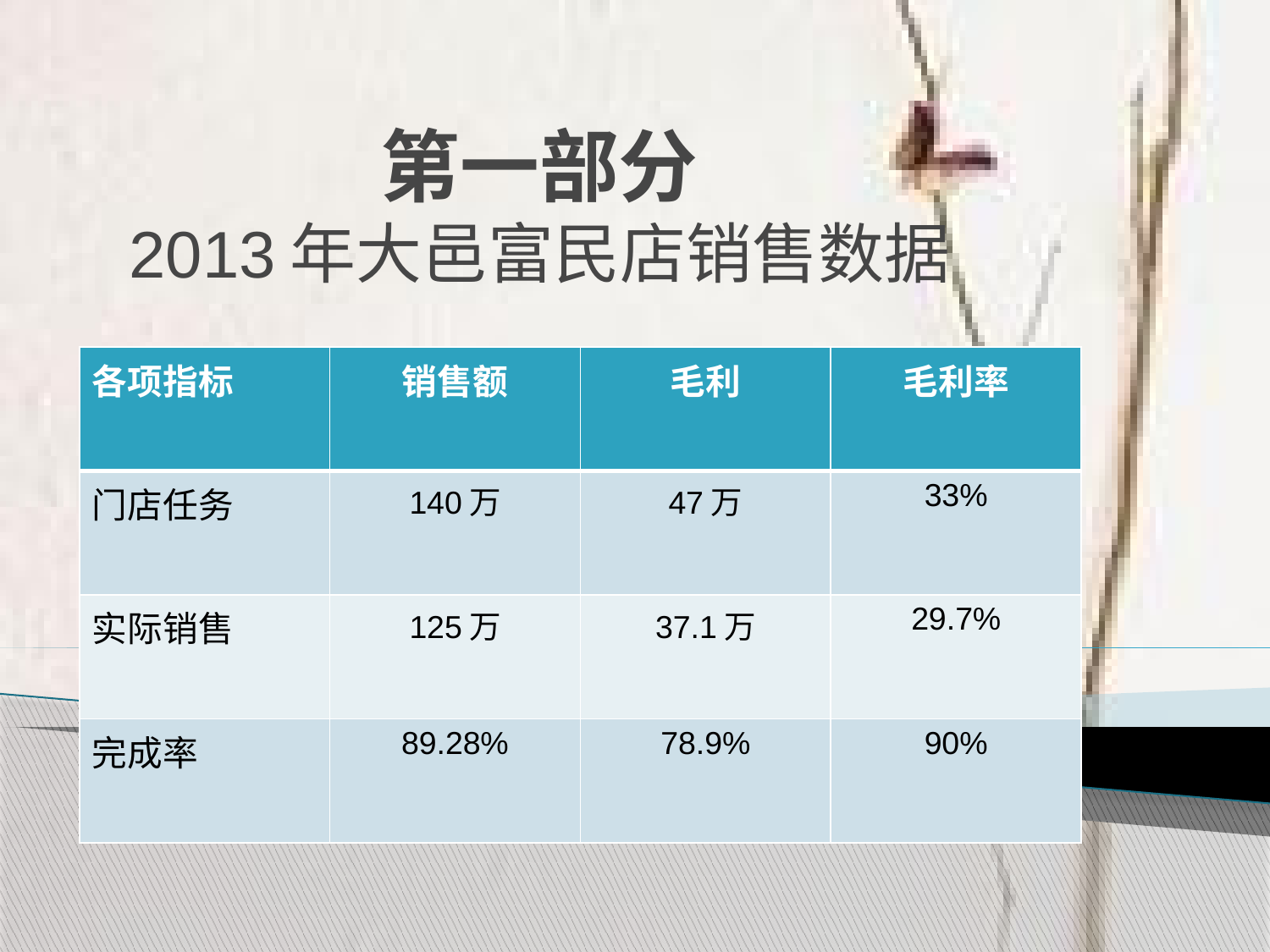

# 第一部分 2013年大邑富民店销售数据
| 各项指标 | 销售额 | 毛利 | 毛利率 |
| --- | --- | --- | --- |
| 门店任务 | 140万 | 47万 | 33% |
| 实际销售 | 125万 | 37.1万 | 29.7% |
| 完成率 | 89.28% | 78.9% | 90% |